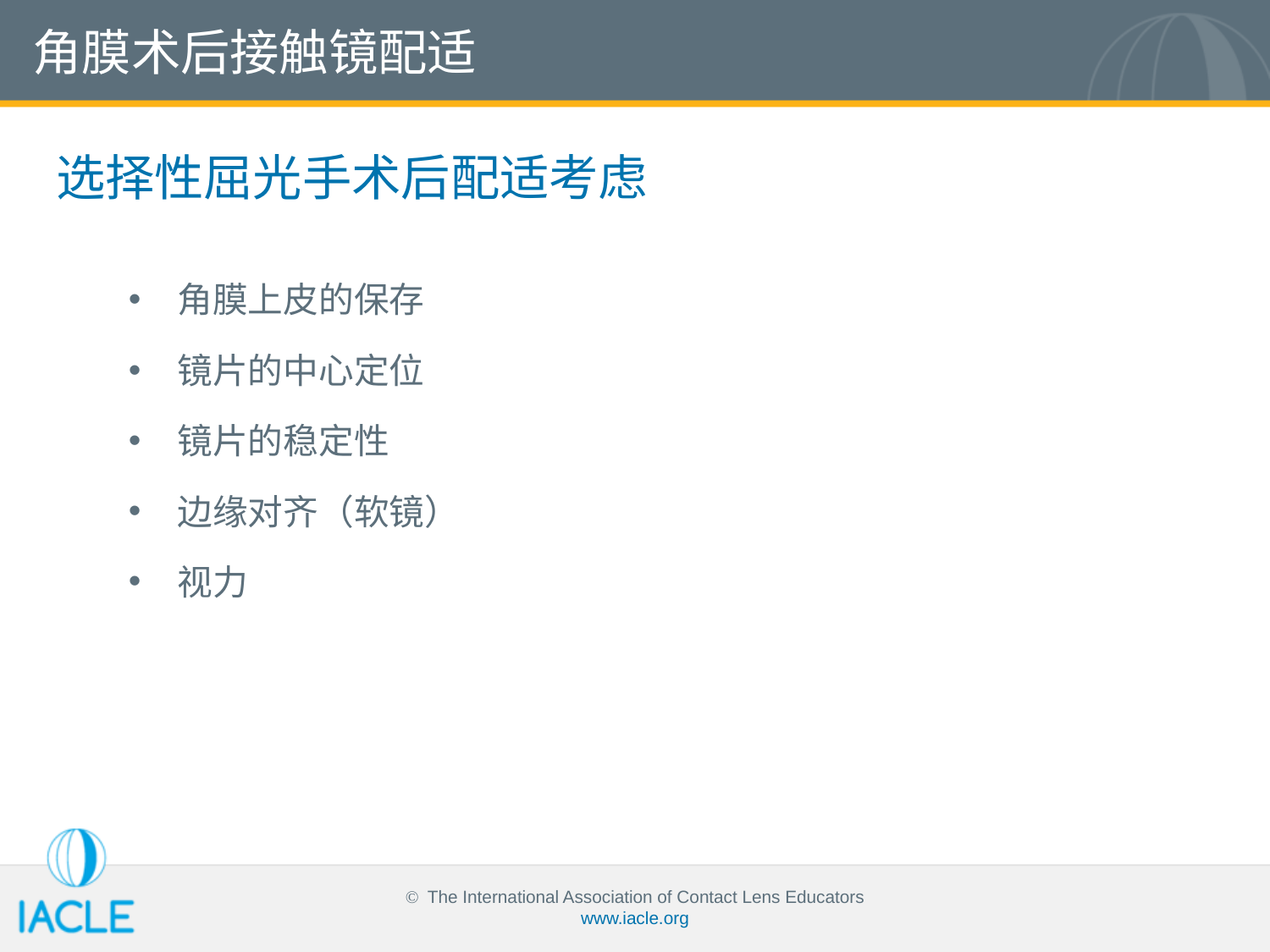

角膜术后接触镜配适
选择性屈光手术后配适考虑
角膜上皮的保存
镜片的中心定位
镜片的稳定性
边缘对齐（软镜）
视力